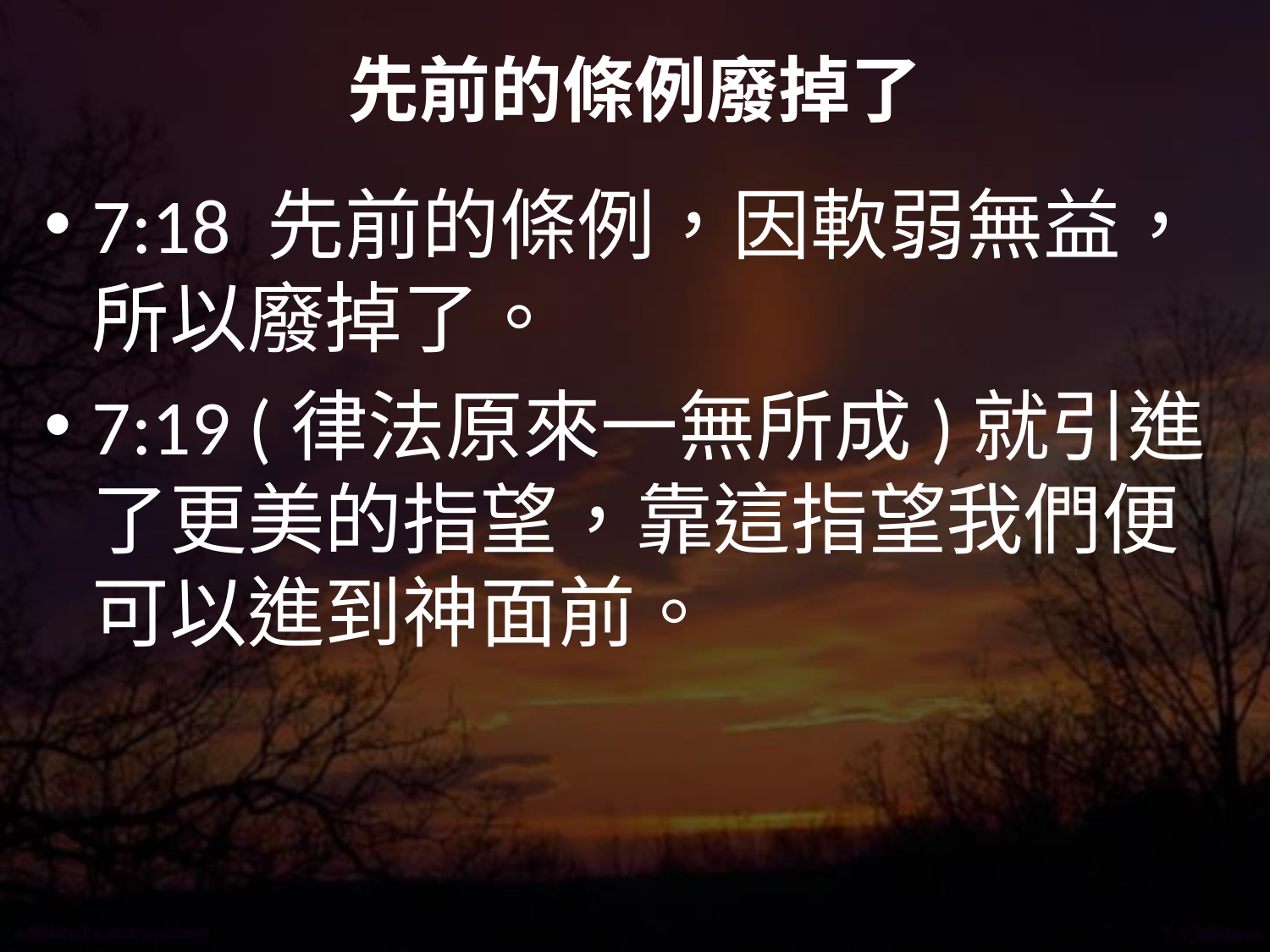

# 先前的條例廢掉了
7:18 先前的條例，因軟弱無益，所以廢掉了。
7:19 (律法原來一無所成)就引進了更美的指望，靠這指望我們便可以進到神面前。